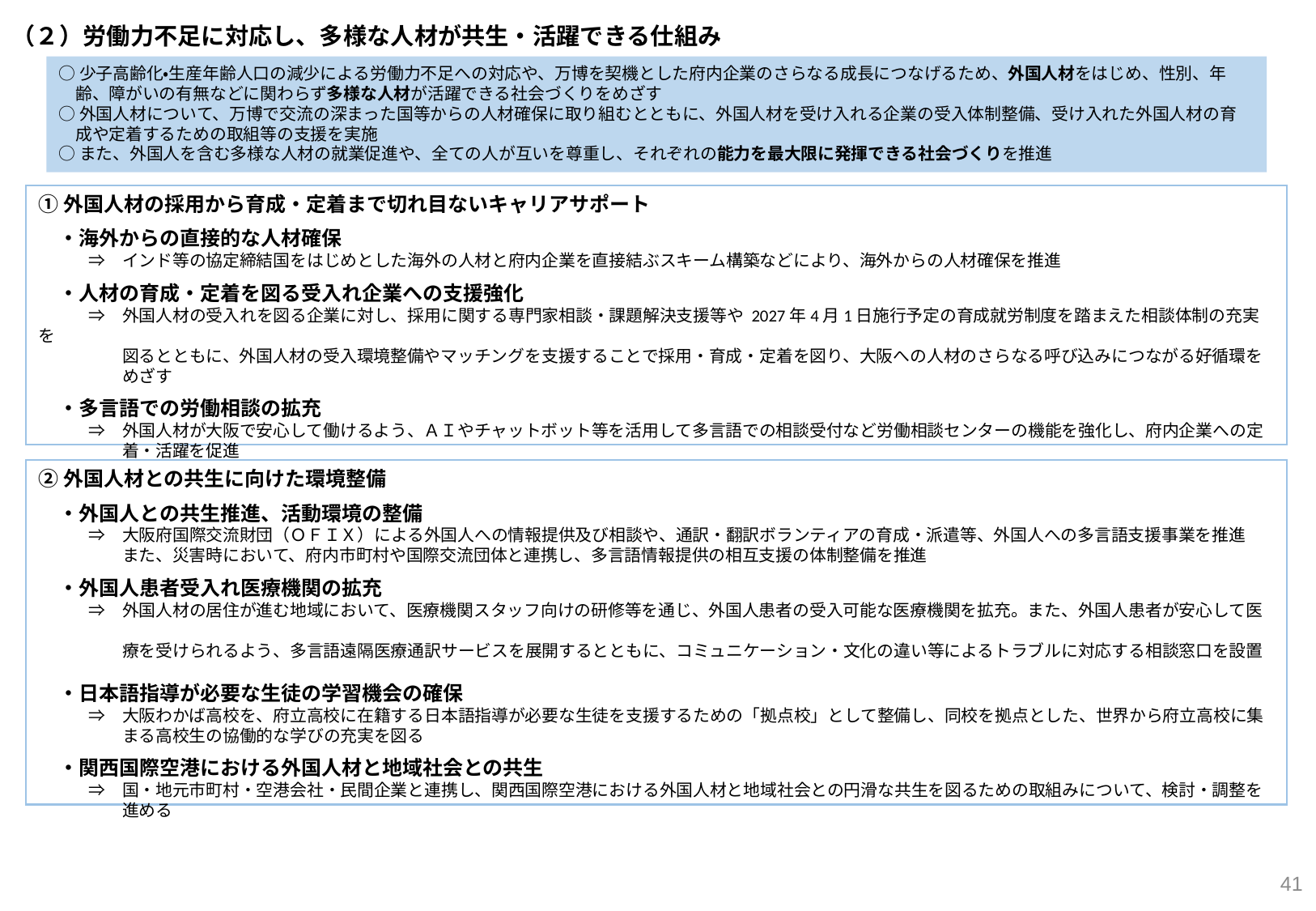

（２）労働力不足に対応し、多様な人材が共生・活躍できる仕組み
○少子高齢化・生産年齢人口の減少による労働力不足への対応や、万博を契機とした府内企業のさらなる成長につなげるため、外国人材をはじめ、性別、年
　齢、障がいの有無などに関わらず多様な人材が活躍できる社会づくりをめざす
○外国人材について、万博で交流の深まった国等からの人材確保に取り組むとともに、外国人材を受け入れる企業の受入体制整備、受け入れた外国人材の育
　成や定着するための取組等の支援を実施
○また、外国人を含む多様な人材の就業促進や、全ての人が互いを尊重し、それぞれの能力を最大限に発揮できる社会づくりを推進
①外国人材の採用から育成・定着まで切れ目ないキャリアサポート
　・海外からの直接的な人材確保
　　　⇒　インド等の協定締結国をはじめとした海外の人材と府内企業を直接結ぶスキーム構築などにより、海外からの人材確保を推進
　・人材の育成・定着を図る受入れ企業への支援強化
　　　⇒　外国人材の受入れを図る企業に対し、採用に関する専門家相談・課題解決支援等や 2027年4月1日施行予定の育成就労制度を踏まえた相談体制の充実を
　　　　　図るとともに、外国人材の受入環境整備やマッチングを支援することで採用・育成・定着を図り、大阪への人材のさらなる呼び込みにつながる好循環を
　　　　　めざす
　・多言語での労働相談の拡充
　　　⇒　外国人材が大阪で安心して働けるよう、ＡＩやチャットボット等を活用して多言語での相談受付など労働相談センターの機能を強化し、府内企業への定
　　　　　着・活躍を促進
②外国人材との共生に向けた環境整備
　・外国人との共生推進、活動環境の整備
　　　⇒　大阪府国際交流財団（ＯＦＩＸ）による外国人への情報提供及び相談や、通訳・翻訳ボランティアの育成・派遣等、外国人への多言語支援事業を推進
　　　　　また、災害時において、府内市町村や国際交流団体と連携し、多言語情報提供の相互支援の体制整備を推進
　・外国人患者受入れ医療機関の拡充
　　　⇒　外国人材の居住が進む地域において、医療機関スタッフ向けの研修等を通じ、外国人患者の受入可能な医療機関を拡充。また、外国人患者が安心して医
　　　　　療を受けられるよう、多言語遠隔医療通訳サービスを展開するとともに、コミュニケーション・文化の違い等によるトラブルに対応する相談窓口を設置

　・日本語指導が必要な生徒の学習機会の確保
　　　⇒　大阪わかば高校を、府立高校に在籍する日本語指導が必要な生徒を支援するための「拠点校」として整備し、同校を拠点とした、世界から府立高校に集
　　　　　まる高校生の協働的な学びの充実を図る
　・関西国際空港における外国人材と地域社会との共生
　　　⇒　国・地元市町村・空港会社・民間企業と連携し、関西国際空港における外国人材と地域社会との円滑な共生を図るための取組みについて、検討・調整を
　　　　　進める
41